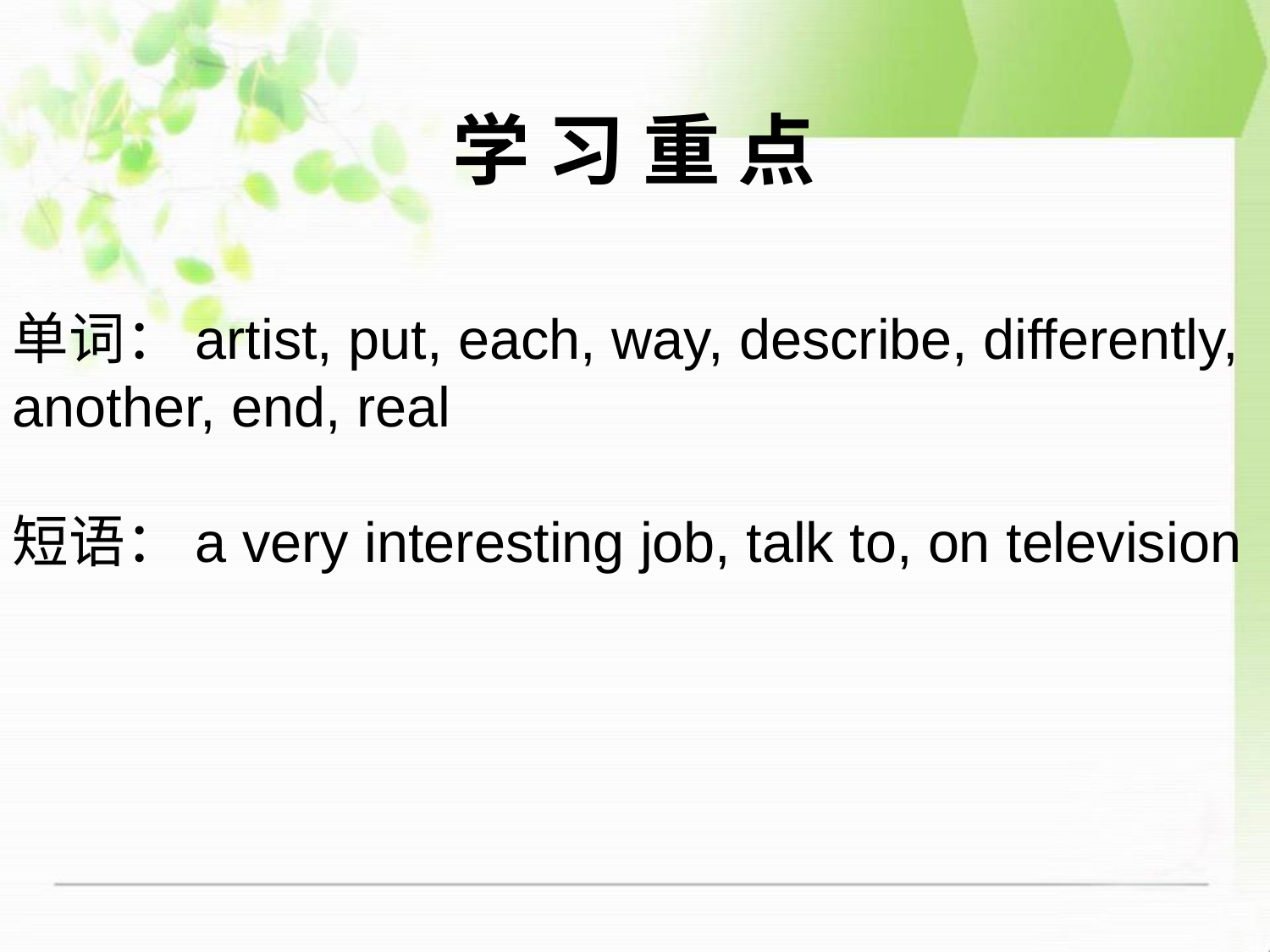

学 习 重 点
单词：artist, put, each, way, describe, differently, another, end, real

短语：a very interesting job, talk to, on television